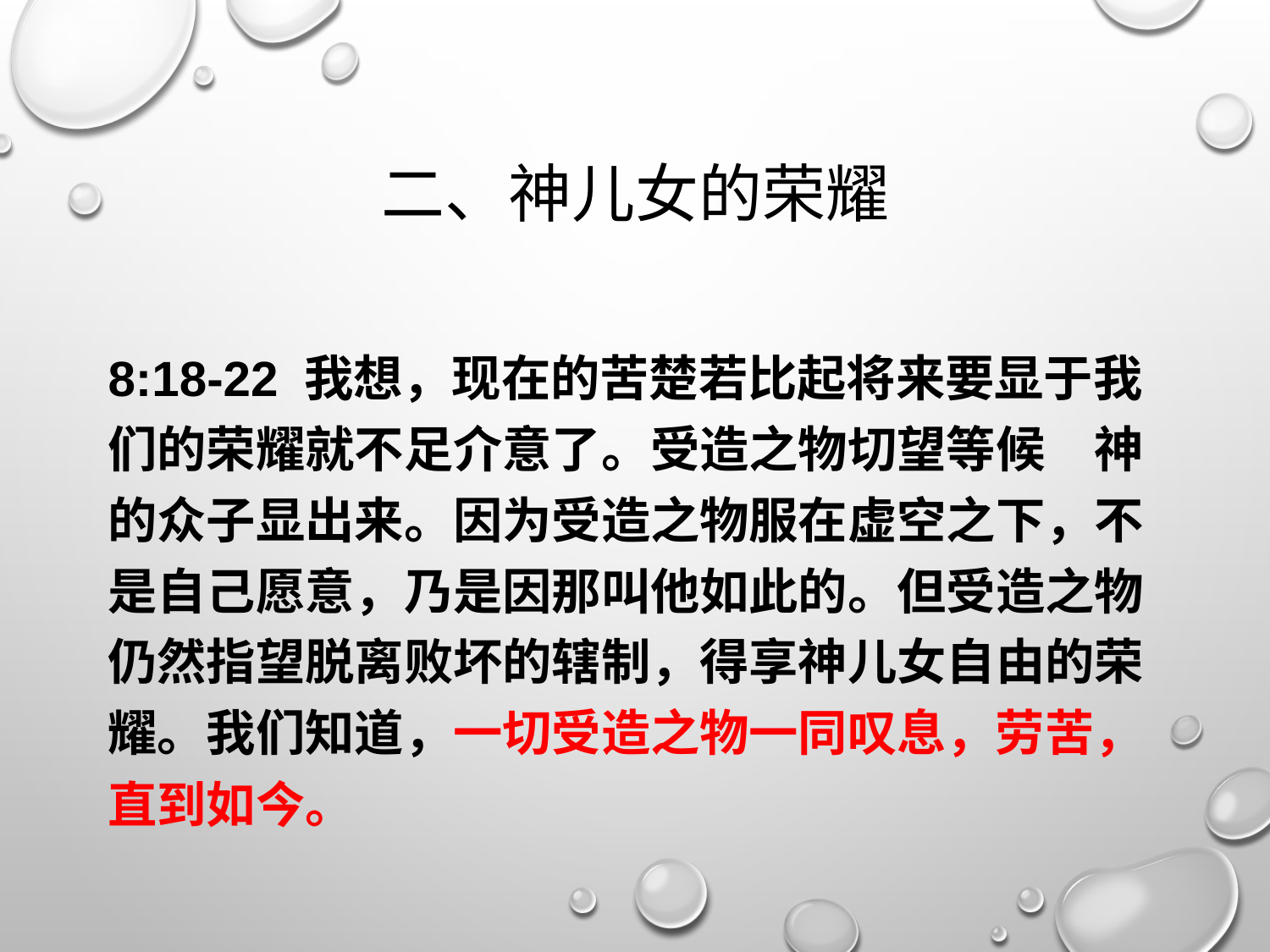

# 二、神儿女的荣耀
8:18-22 我想，现在的苦楚若比起将来要显于我们的荣耀就不足介意了。受造之物切望等候　神的众子显出来。因为受造之物服在虚空之下，不是自己愿意，乃是因那叫他如此的。但受造之物仍然指望脱离败坏的辖制，得享神儿女自由的荣耀。我们知道，一切受造之物一同叹息，劳苦，直到如今。